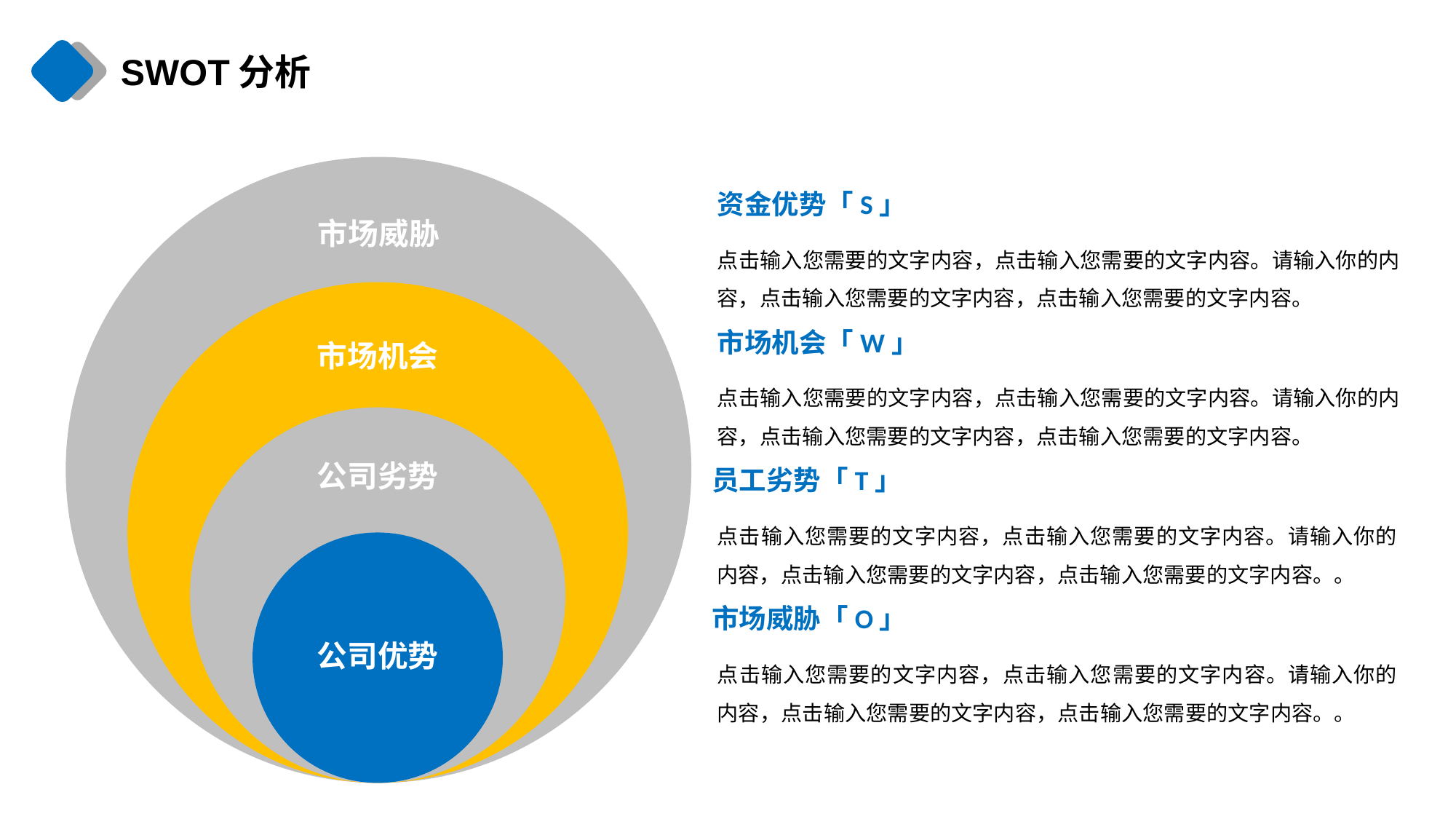

SWOT分析
市场威胁
市场机会
公司劣势
公司优势
资金优势「S」
点击输入您需要的文字内容，点击输入您需要的文字内容。请输入你的内容，点击输入您需要的文字内容，点击输入您需要的文字内容。
市场机会「W」
点击输入您需要的文字内容，点击输入您需要的文字内容。请输入你的内容，点击输入您需要的文字内容，点击输入您需要的文字内容。
员工劣势「T」
点击输入您需要的文字内容，点击输入您需要的文字内容。请输入你的内容，点击输入您需要的文字内容，点击输入您需要的文字内容。。
市场威胁「O」
点击输入您需要的文字内容，点击输入您需要的文字内容。请输入你的内容，点击输入您需要的文字内容，点击输入您需要的文字内容。。